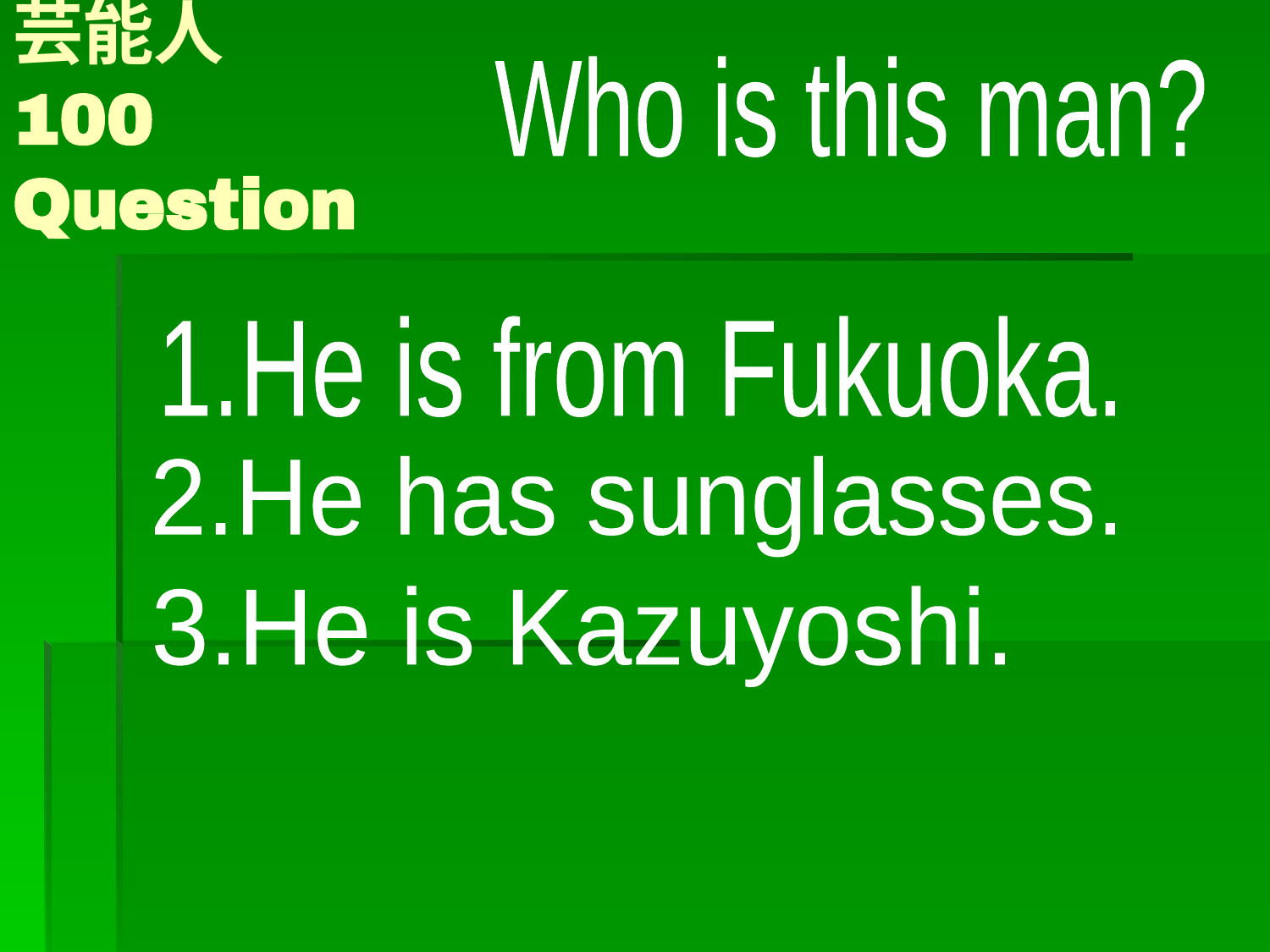

# 芸能人100 Question
Who is this man?
1.He is from Fukuoka.
2.He has sunglasses.
3.He is Kazuyoshi.